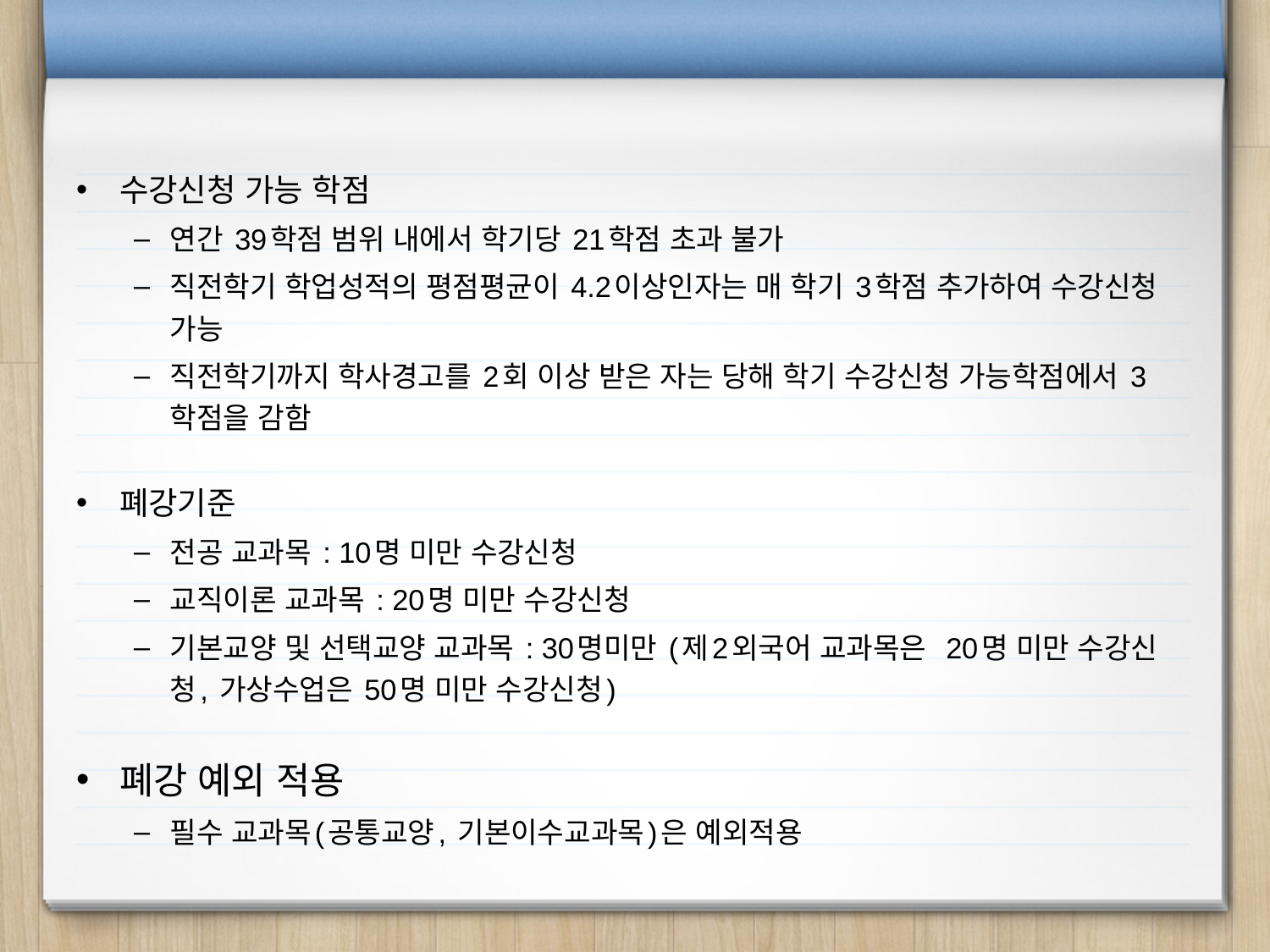

수강신청 가능 학점
연간 39학점 범위 내에서 학기당 21학점 초과 불가
직전학기 학업성적의 평점평균이 4.2이상인자는 매 학기 3학점 추가하여 수강신청 가능
직전학기까지 학사경고를 2회 이상 받은 자는 당해 학기 수강신청 가능학점에서 3학점을 감함

폐강기준
전공 교과목 : 10명 미만 수강신청
교직이론 교과목 : 20명 미만 수강신청
기본교양 및 선택교양 교과목 : 30명미만 (제2외국어 교과목은  20명 미만 수강신청, 가상수업은 50명 미만 수강신청)

폐강 예외 적용
필수 교과목(공통교양, 기본이수교과목)은 예외적용